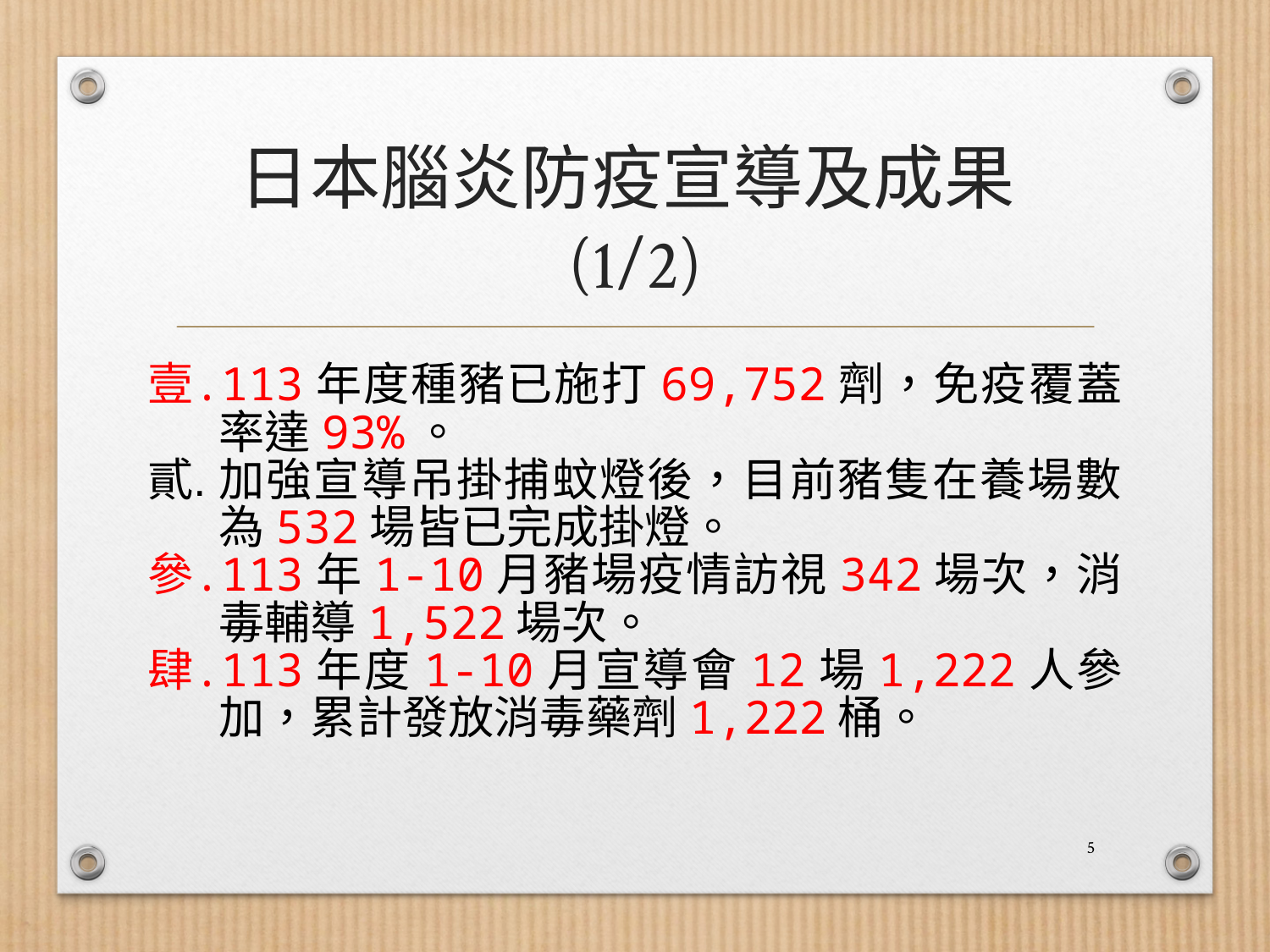

# 日本腦炎防疫宣導及成果(1/2)
113年度種豬已施打69,752劑，免疫覆蓋率達93%。
加強宣導吊掛捕蚊燈後，目前豬隻在養場數為532場皆已完成掛燈。
113年1-10月豬場疫情訪視342場次，消毒輔導1,522場次。
113年度1-10月宣導會12場1,222人參加，累計發放消毒藥劑1,222桶。

5